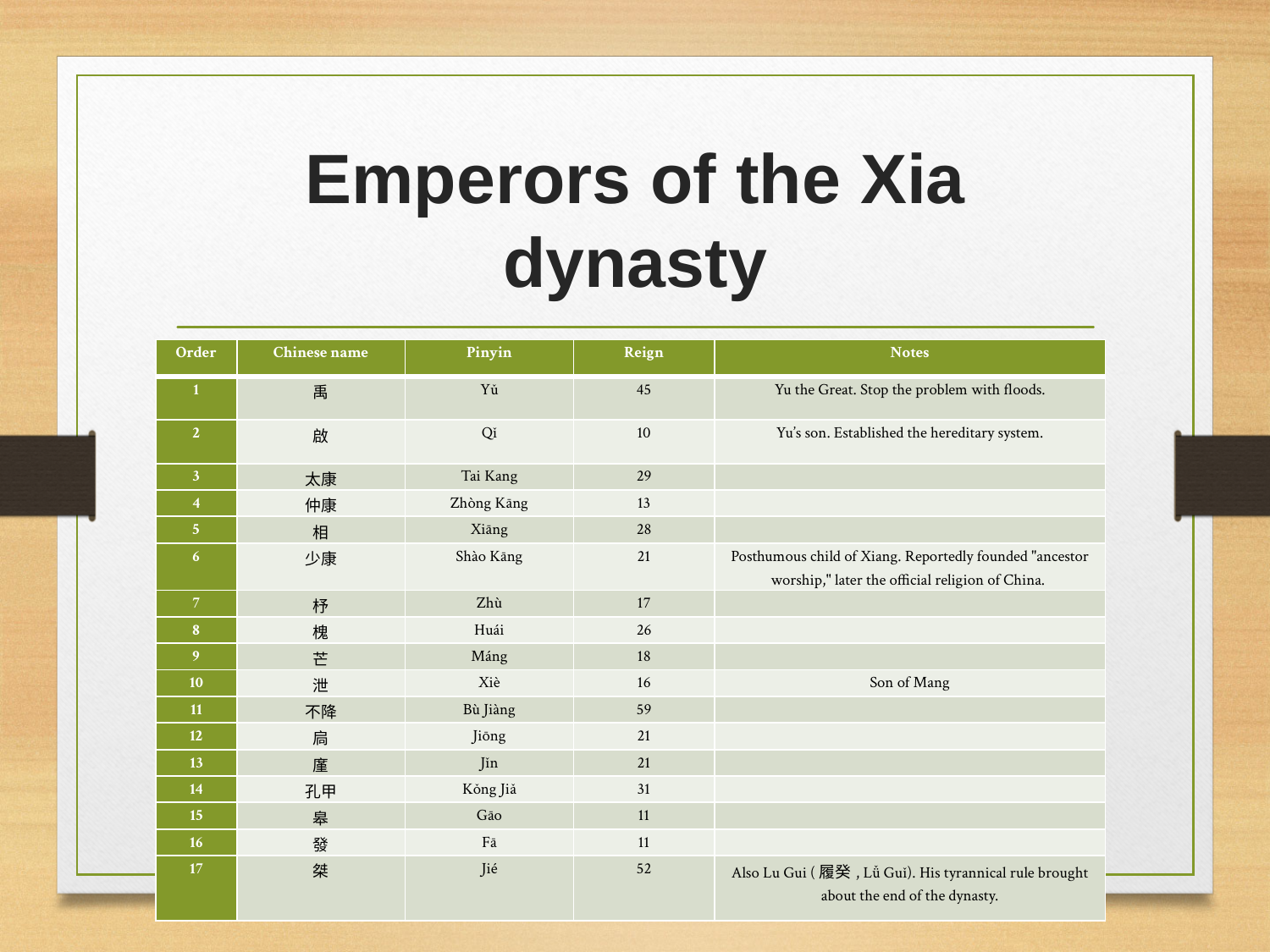

# Emperors of the Xia dynasty
| Order | Chinese name | Pinyin | Reign | Notes |
| --- | --- | --- | --- | --- |
| 1 | 禹 | Yǔ | 45 | Yu the Great. Stop the problem with floods. |
| 2 | 啟 | Qǐ | 10 | Yu’s son. Established the hereditary system. |
| 3 | 太康 | Tai Kang | 29 |  |
| 4 | 仲康 | Zhòng Kāng | 13 |  |
| 5 | 相 | Xiāng | 28 |  |
| 6 | 少康 | Shào Kāng | 21 | Posthumous child of Xiang. Reportedly founded "ancestor worship," later the official religion of China. |
| 7 | 杼 | Zhù | 17 |  |
| 8 | 槐 | Huái | 26 |  |
| 9 | 芒 | Máng | 18 |  |
| 10 | 泄 | Xiè | 16 | Son of Mang |
| 11 | 不降 | Bù Jiàng | 59 |  |
| 12 | 扃 | Jiōng | 21 |  |
| 13 | 廑 | Jǐn | 21 |  |
| 14 | 孔甲 | Kǒng Jiǎ | 31 |  |
| 15 | 皋 | Gāo | 11 |  |
| 16 | 發 | Fā | 11 |  |
| 17 | 桀 | Jié | 52 | Also Lu Gui (履癸, Lǚ Guǐ). His tyrannical rule brought about the end of the dynasty. |

4